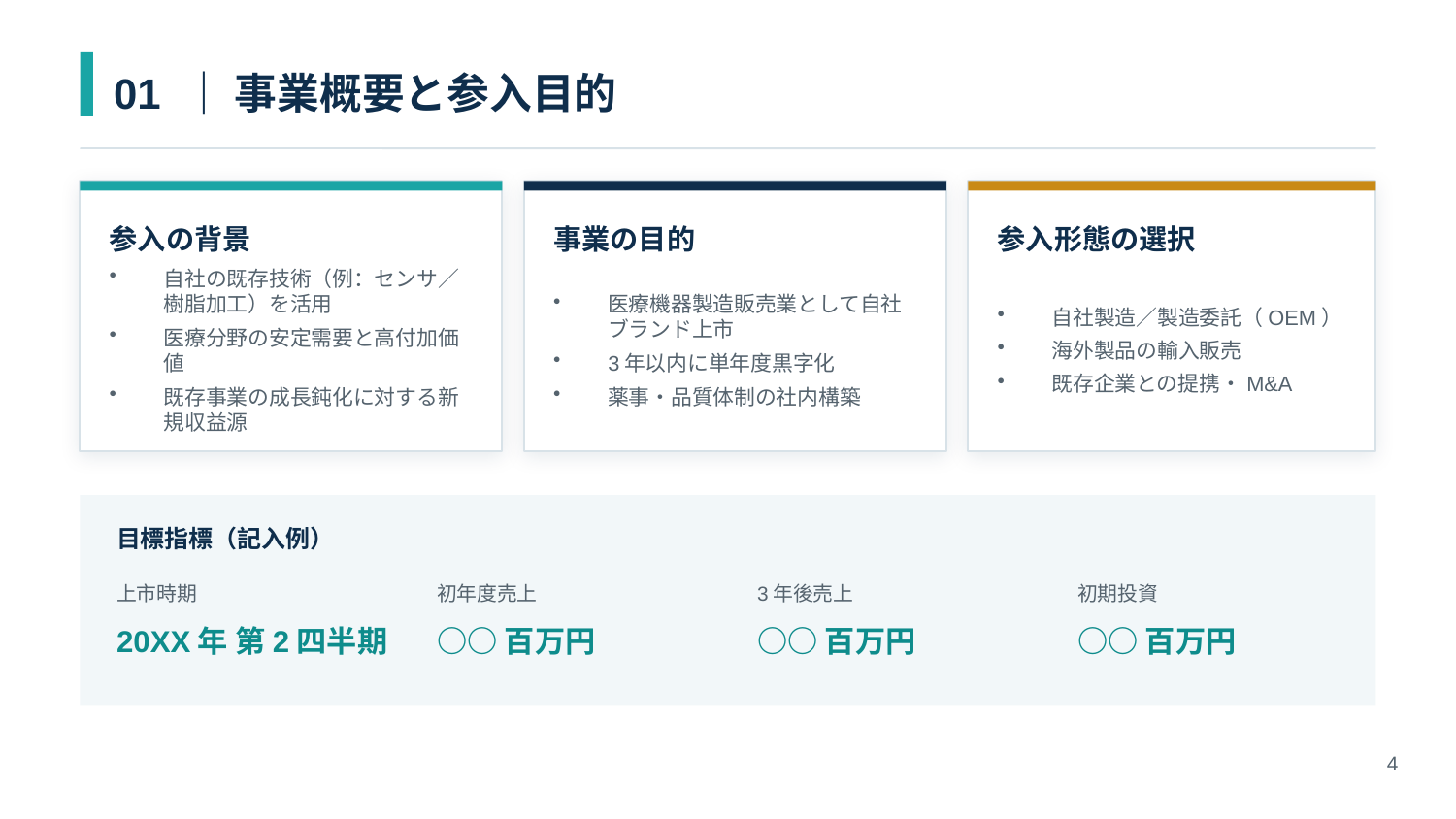

01 ｜ 事業概要と参入目的

参入の背景
事業の目的
参入形態の選択
自社の既存技術（例：センサ／樹脂加工）を活用
医療分野の安定需要と高付加価値
既存事業の成長鈍化に対する新規収益源
医療機器製造販売業として自社ブランド上市
3年以内に単年度黒字化
薬事・品質体制の社内構築
自社製造／製造委託（OEM）
海外製品の輸入販売
既存企業との提携・M&A

目標指標（記入例）
上市時期
初年度売上
3年後売上
初期投資
20XX年 第2四半期
○○百万円
○○百万円
○○百万円
4